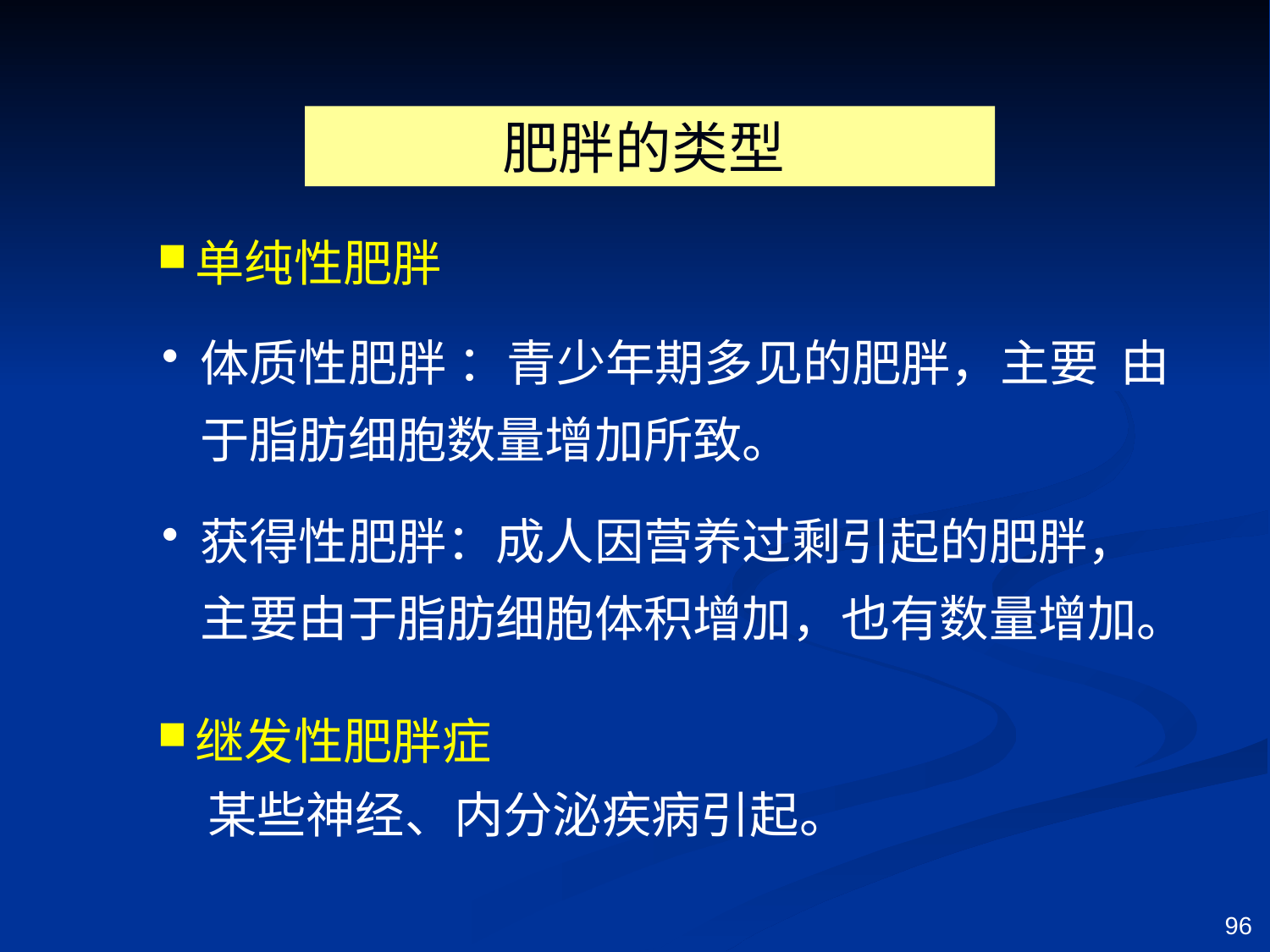

肥胖的类型
单纯性肥胖
体质性肥胖 ：青少年期多见的肥胖，主要  由于脂肪细胞数量增加所致。
获得性肥胖：成人因营养过剩引起的肥胖，主要由于脂肪细胞体积增加，也有数量增加。
继发性肥胖症
某些神经、内分泌疾病引起。
96